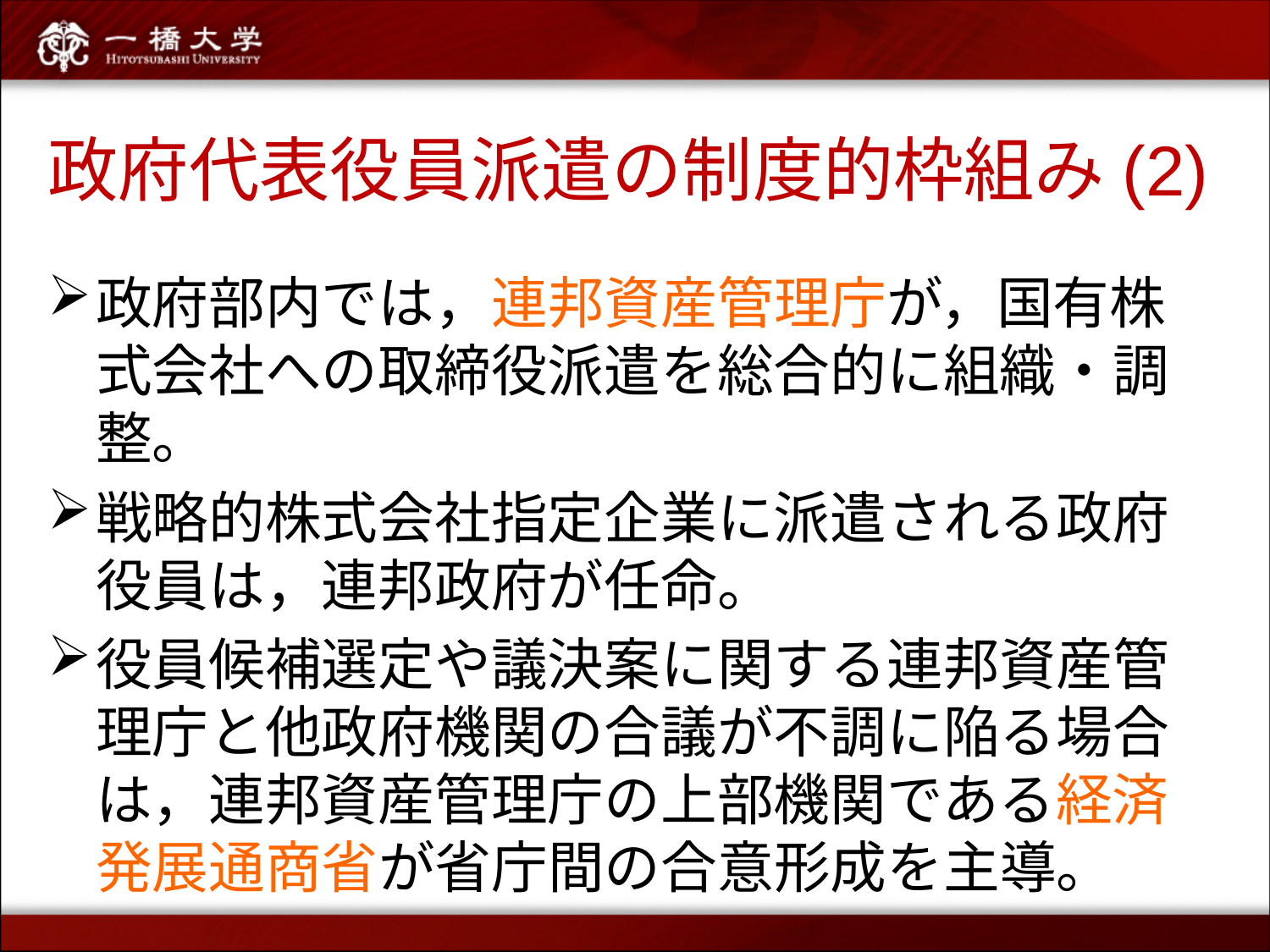

# 政府代表役員派遣の制度的枠組み(2)
政府部内では，連邦資産管理庁が，国有株式会社への取締役派遣を総合的に組織・調整。
戦略的株式会社指定企業に派遣される政府役員は，連邦政府が任命。
役員候補選定や議決案に関する連邦資産管理庁と他政府機関の合議が不調に陥る場合は，連邦資産管理庁の上部機関である経済発展通商省が省庁間の合意形成を主導。